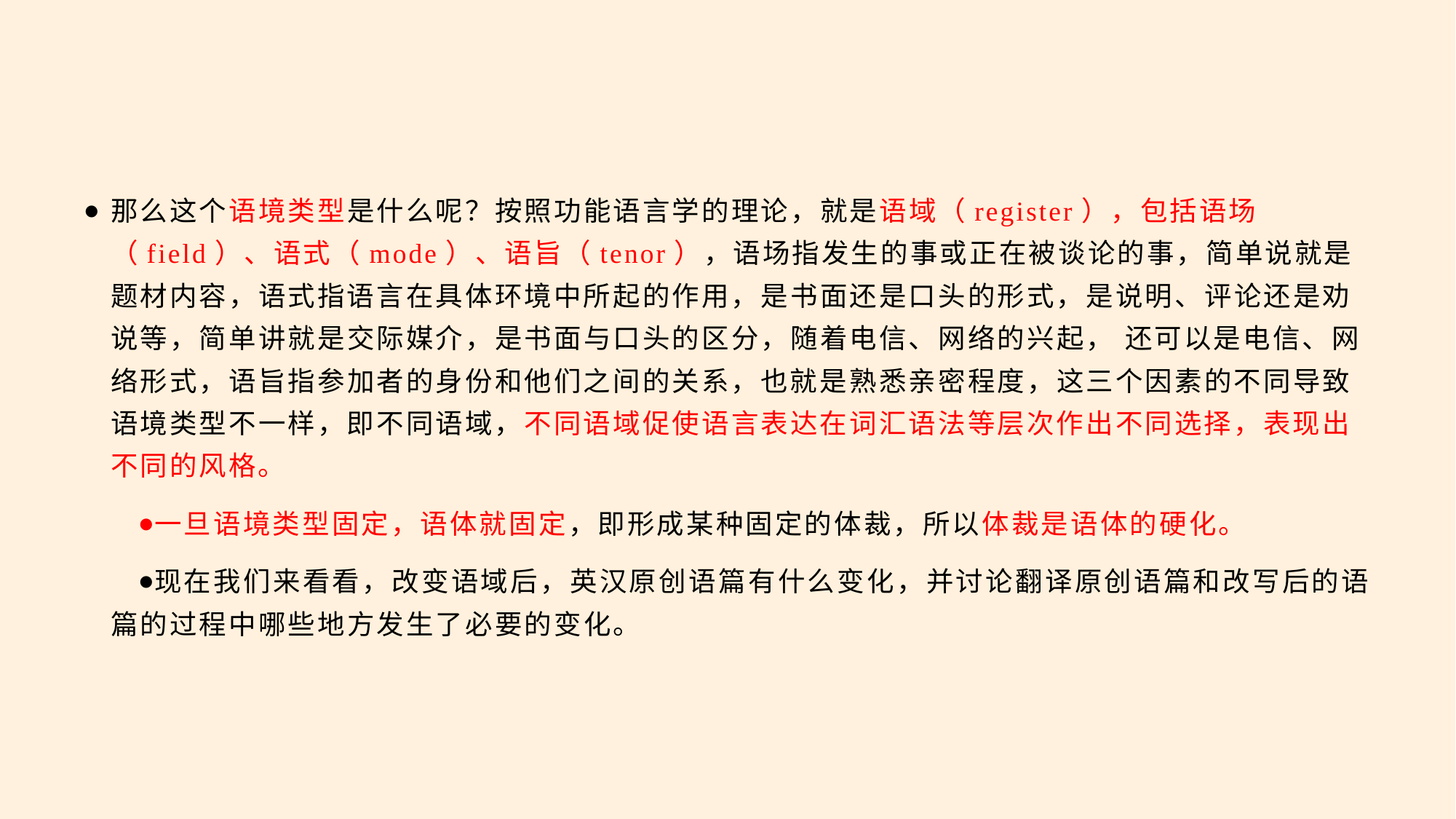

#
那么这个语境类型是什么呢？按照功能语言学的理论，就是语域（register），包括语场（field）、语式（mode）、语旨（tenor），语场指发生的事或正在被谈论的事，简单说就是题材内容，语式指语言在具体环境中所起的作用，是书面还是口头的形式，是说明、评论还是劝说等，简单讲就是交际媒介，是书面与口头的区分，随着电信、网络的兴起， 还可以是电信、网络形式，语旨指参加者的身份和他们之间的关系，也就是熟悉亲密程度，这三个因素的不同导致语境类型不一样，即不同语域，不同语域促使语言表达在词汇语法等层次作出不同选择，表现出不同的风格。
一旦语境类型固定，语体就固定，即形成某种固定的体裁，所以体裁是语体的硬化。
现在我们来看看，改变语域后，英汉原创语篇有什么变化，并讨论翻译原创语篇和改写后的语篇的过程中哪些地方发生了必要的变化。